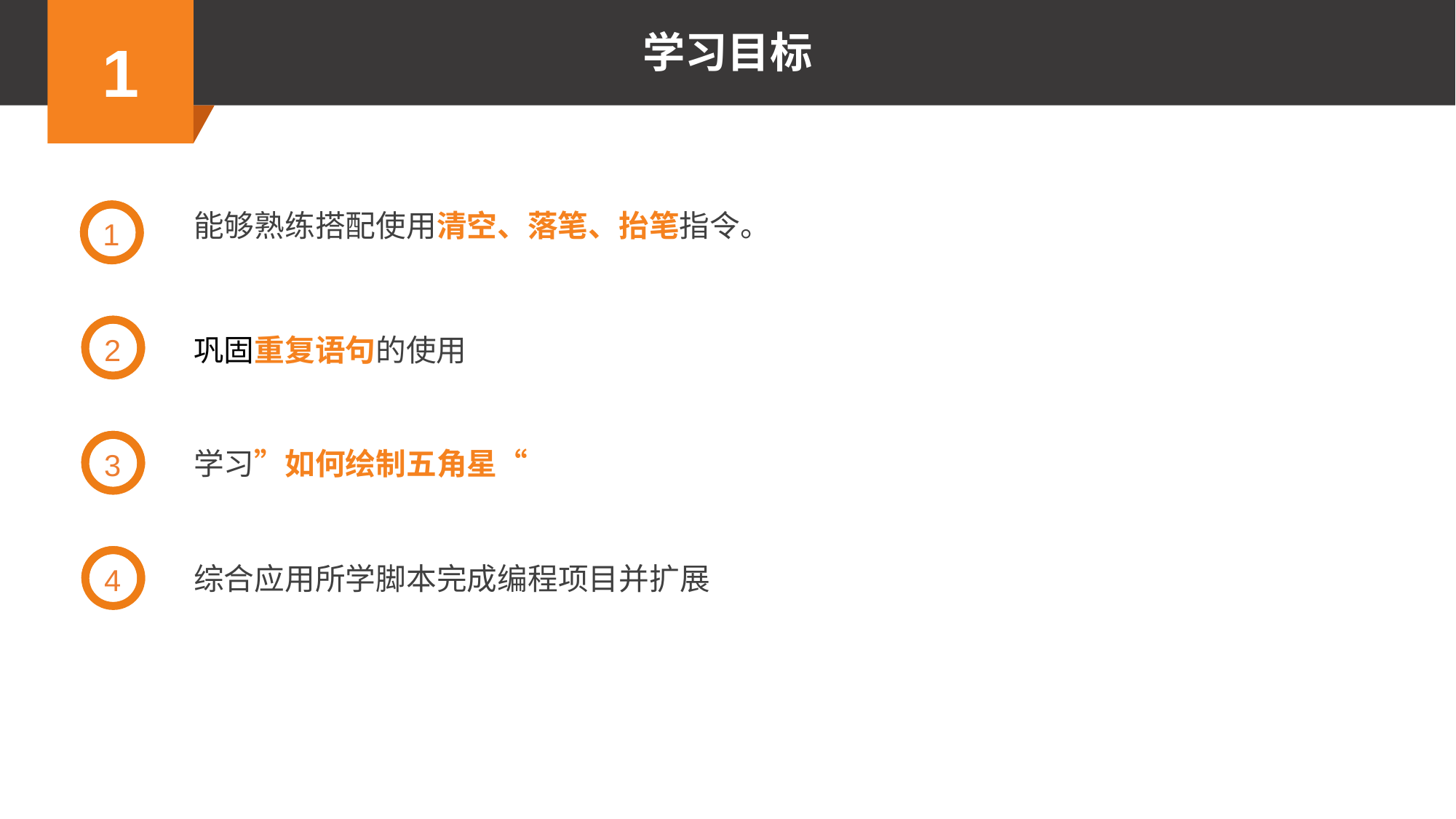

1
能够熟练搭配使用清空、落笔、抬笔指令。

2
巩固重复语句的使用

3
学习”如何绘制五角星“

4
综合应用所学脚本完成编程项目并扩展